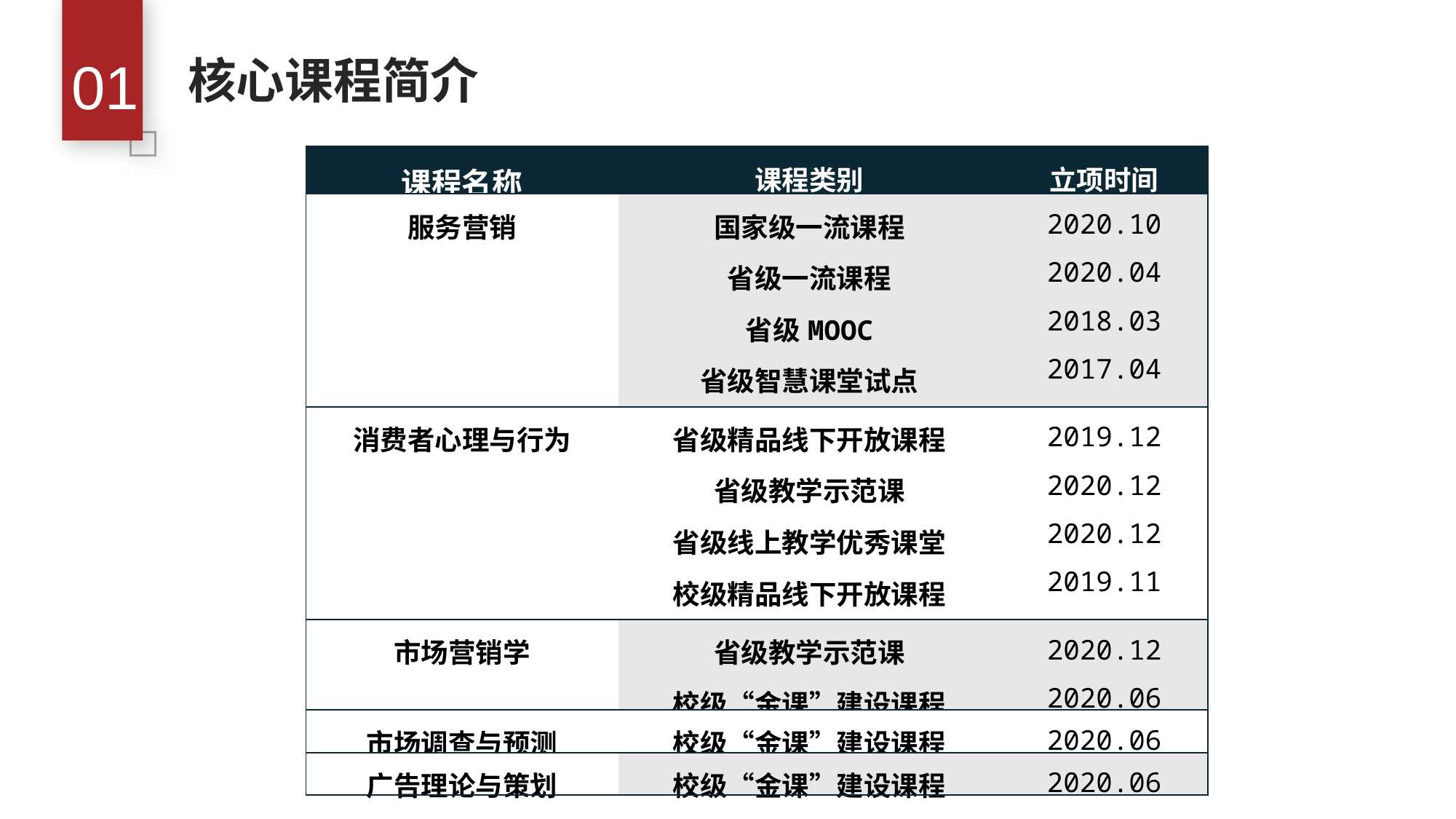

01
核心课程简介
| 课程名称 | 课程类别 | 立项时间 |
| --- | --- | --- |
| 服务营销 | 国家级一流课程 省级一流课程 省级MOOC 省级智慧课堂试点 校级翻转课堂 | 2020.10 2020.04 2018.03 2017.04 2016.07 |
| 消费者心理与行为 | 省级精品线下开放课程 省级教学示范课 省级线上教学优秀课堂 校级精品线下开放课程 校级“金课”建设课程 | 2019.12 2020.12 2020.12 2019.11 2020.06 |
| 市场营销学 | 省级教学示范课 校级“金课”建设课程 | 2020.12 2020.06 |
| 市场调查与预测 | 校级“金课”建设课程 | 2020.06 |
| 广告理论与策划 | 校级“金课”建设课程 | 2020.06 |